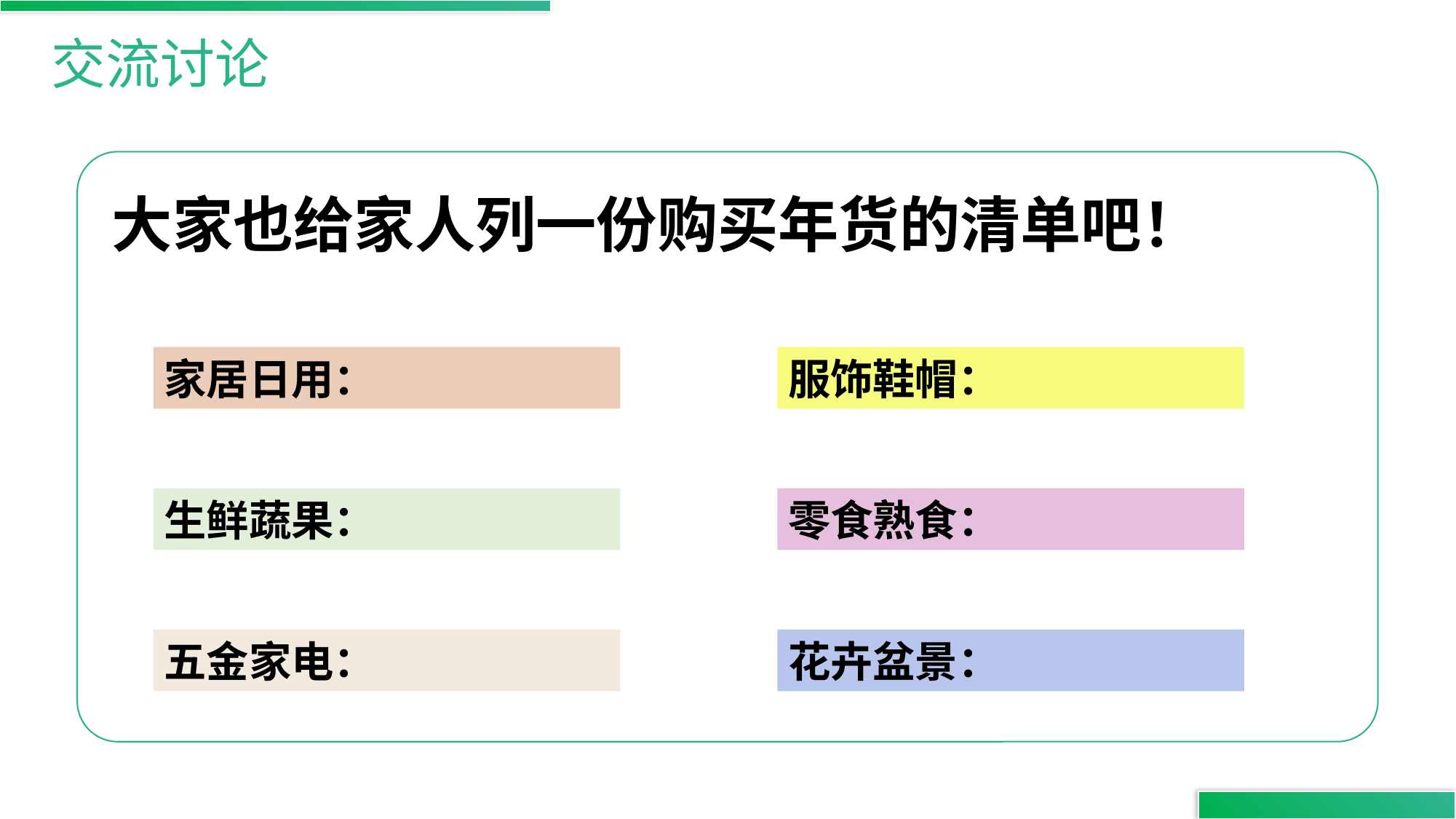

交流讨论
大家也给家人列一份购买年货的清单吧！
家居日用：
服饰鞋帽：
生鲜蔬果：
零食熟食：
五金家电：
花卉盆景：